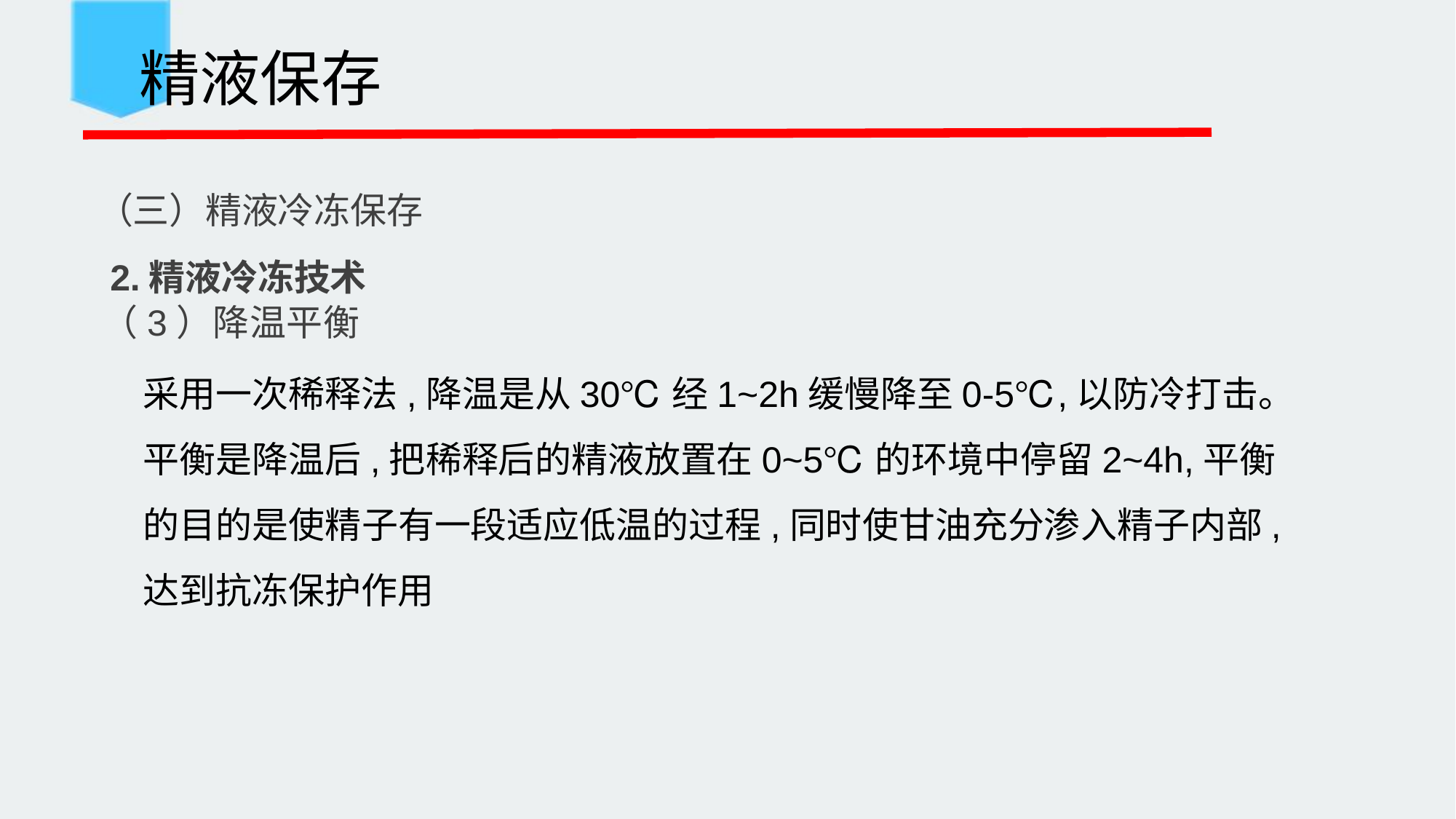

精液保存
 （三）精液冷冻保存
   2.精液冷冻技术

（3）降温平衡
采用一次稀释法,降温是从30℃经1~2h缓慢降至0-5℃,以防冷打击。
平衡是降温后,把稀释后的精液放置在0~5℃的环境中停留2~4h,平衡的目的是使精子有一段适应低温的过程,同时使甘油充分渗入精子内部,达到抗冻保护作用